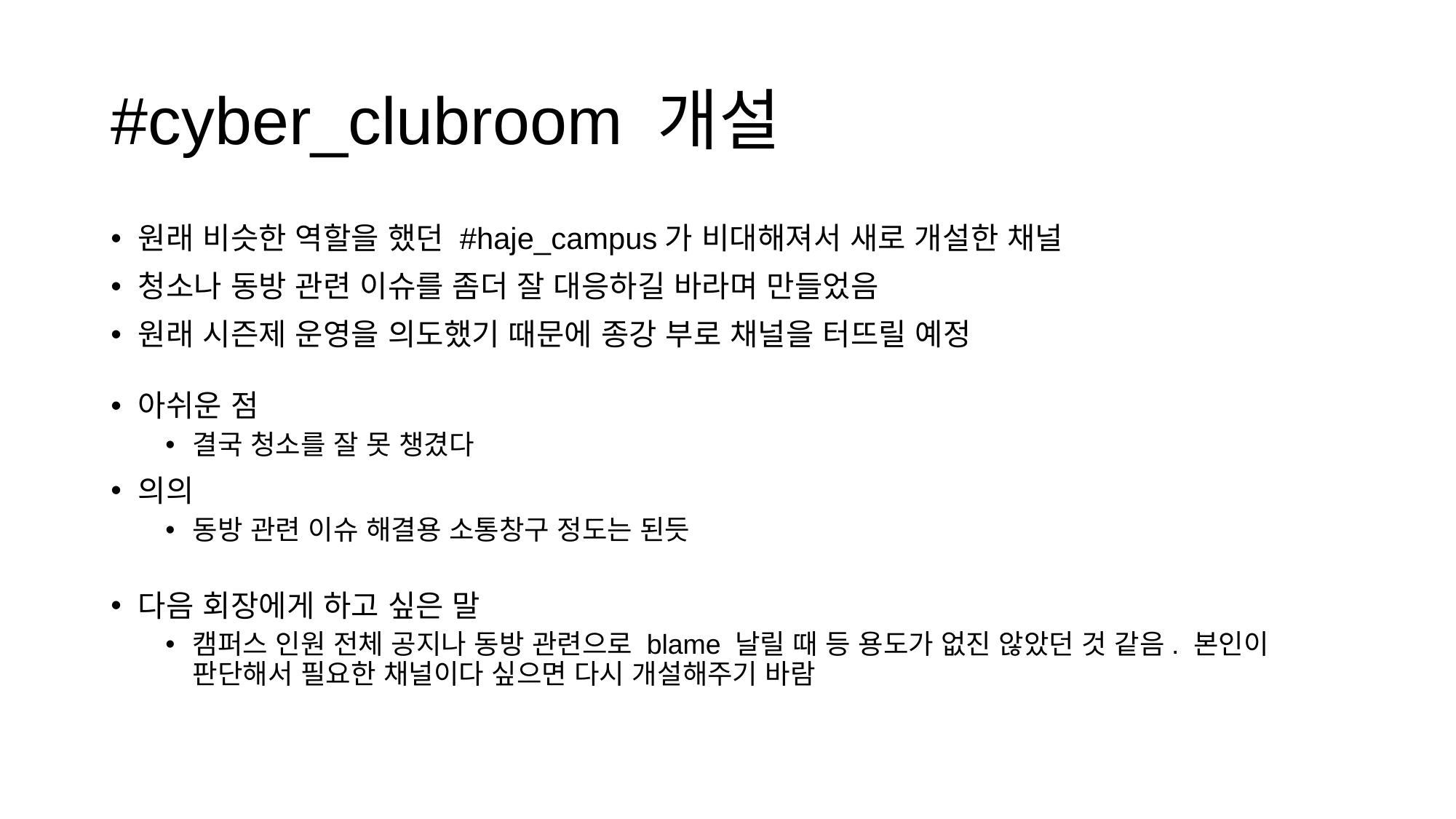

# #cyber_clubroom 개설
원래 비슷한 역할을 했던 #haje_campus가 비대해져서 새로 개설한 채널
청소나 동방 관련 이슈를 좀더 잘 대응하길 바라며 만들었음
원래 시즌제 운영을 의도했기 때문에 종강 부로 채널을 터뜨릴 예정

아쉬운 점
결국 청소를 잘 못 챙겼다
의의
동방 관련 이슈 해결용 소통창구 정도는 된듯

다음 회장에게 하고 싶은 말
캠퍼스 인원 전체 공지나 동방 관련으로 blame 날릴 때 등 용도가 없진 않았던 것 같음. 본인이 판단해서 필요한 채널이다 싶으면 다시 개설해주기 바람